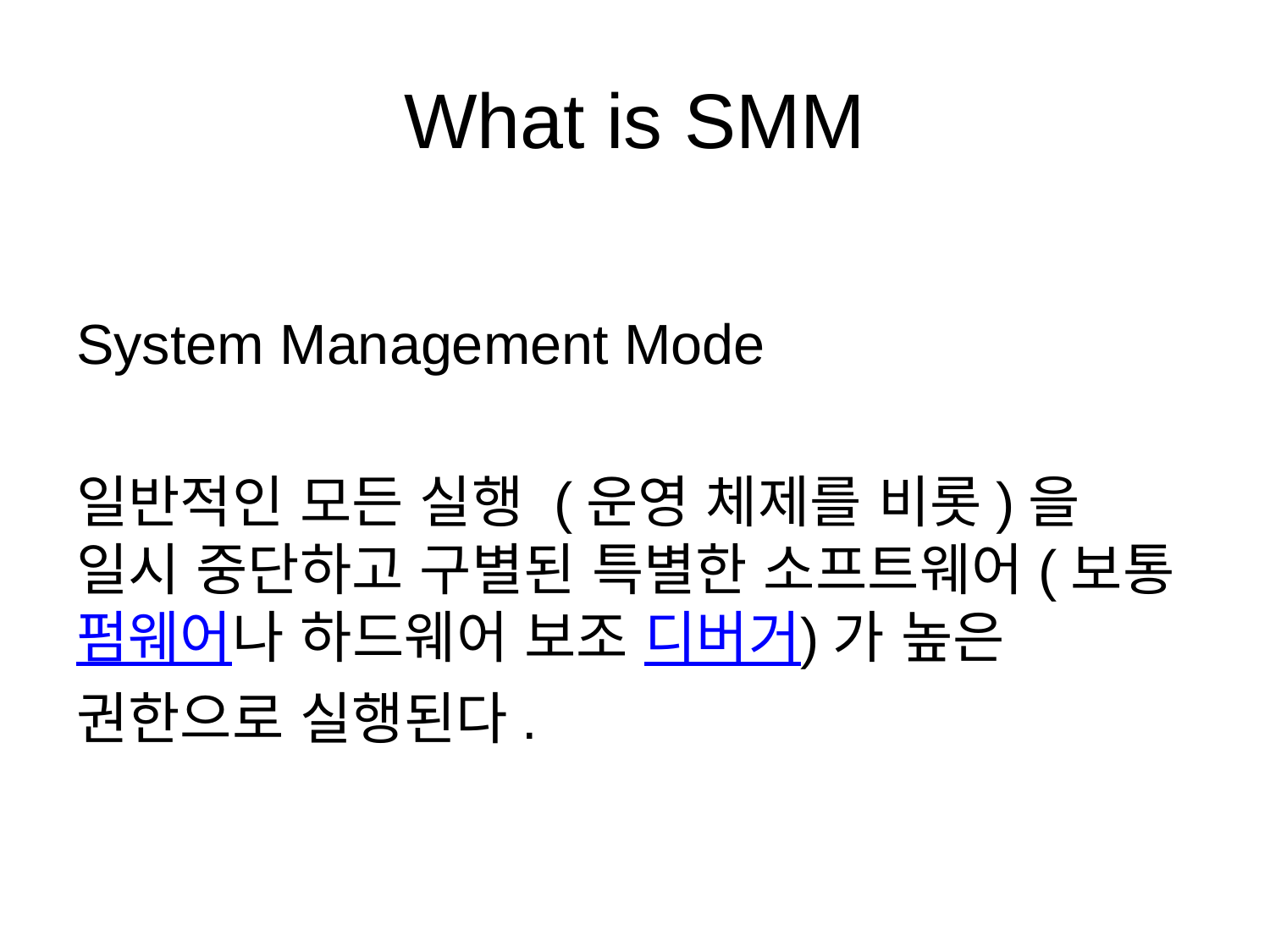

# What is SMM

System Management Mode

일반적인 모든 실행 (운영 체제를 비롯)을 일시 중단하고 구별된 특별한 소프트웨어(보통 펌웨어나 하드웨어 보조 디버거)가 높은 권한으로 실행된다.